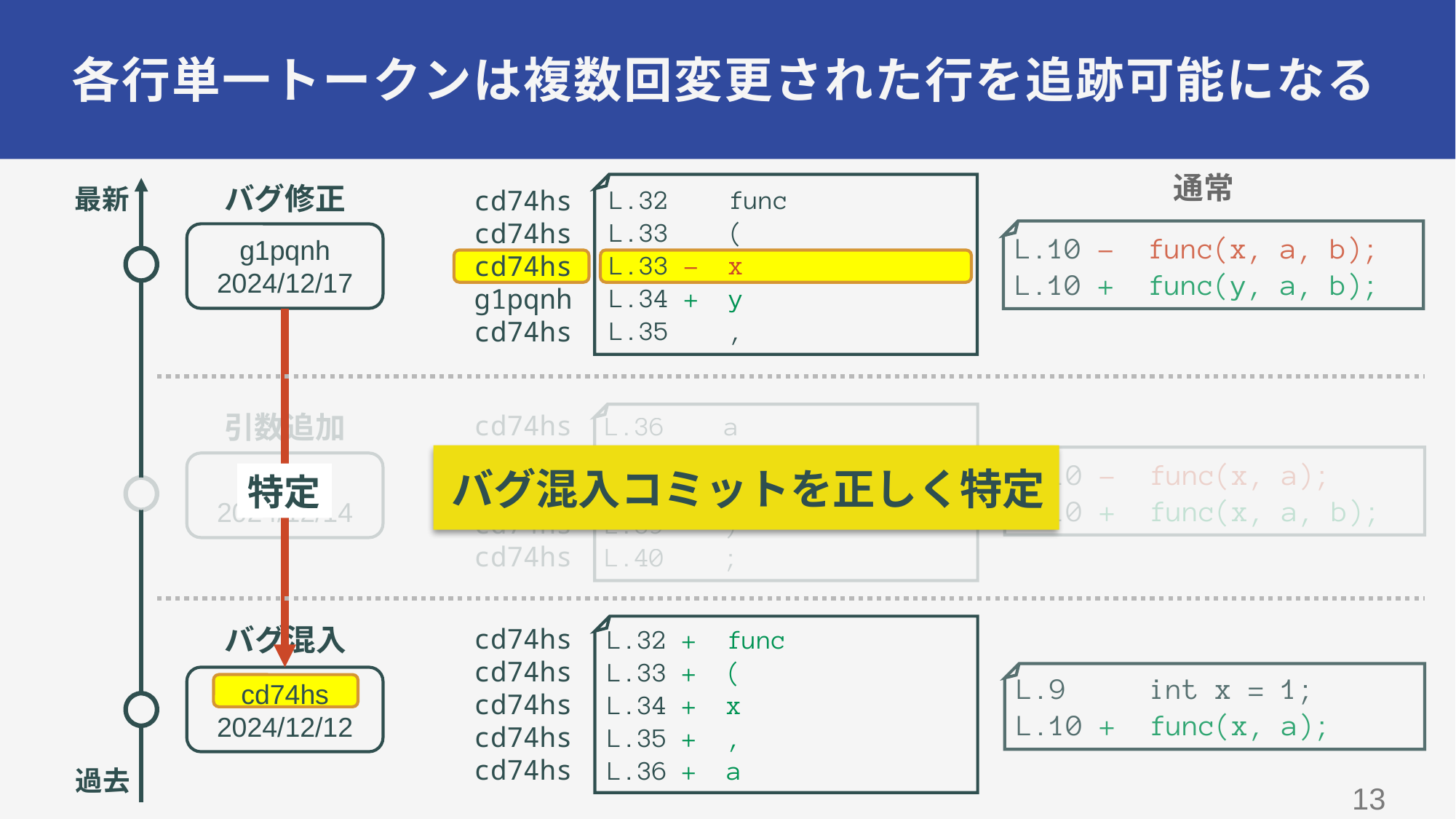

# 各行単一トークンは複数回変更された行を追跡可能になる
通常
バグ修正

最新
L.32    func
L.33    (
L.33 -  x
L.34 +  y
L.35    ,
cd74hs
cd74hs
cd74hs
g1pqnh
cd74hs

L.10 -  func(x, a, b);
L.10 +  func(y, a, b);
g1pqnh
2024/12/17

引数追加
cd74hs
df2ab3
df2ab3
cd74hs
cd74hs
L.36    a
L.37 +  ,
L.38 +  b
L.39    )
L.40    ;

L.10 -  func(x, a);
L.10 +  func(x, a, b);
df2ab3
2024/12/14
バグ混入コミットを正しく特定
特定

バグ混入

L.32 +  func
L.33 +  (
L.34 +  x
L.35 +  ,
L.36 +  a
cd74hs
cd74hs
cd74hs
cd74hs
cd74hs

L.9     int x = 1;
L.10 +  func(x, a);
cd74hs
2024/12/12

過去
13